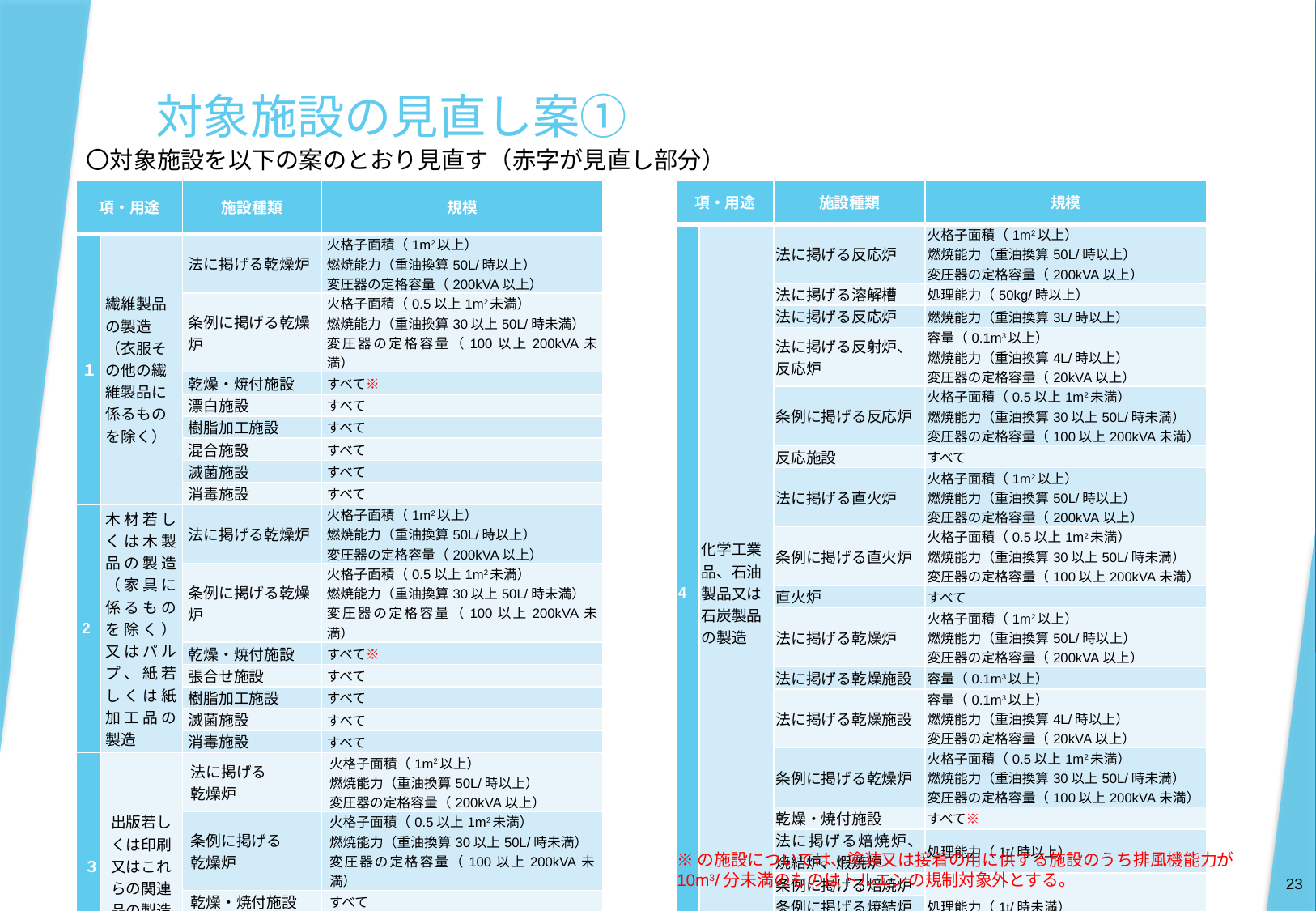

# 対象施設の見直し案①
〇対象施設を以下の案のとおり見直す（赤字が見直し部分）
| 項・用途 |  | 施設種類 | 規模 |
| --- | --- | --- | --- |
| １ | 繊維製品の製造 （衣服その他の繊維製品に係るものを除く） | 法に掲げる乾燥炉 | 火格子面積（1m2以上） 燃焼能力（重油換算50L/時以上） 変圧器の定格容量（200kVA以上） |
|  |  | 条例に掲げる乾燥炉 | 火格子面積（0.5以上1m2未満） 燃焼能力（重油換算30以上50L/時未満） 変圧器の定格容量（100以上200kVA未満） |
|  |  | 乾燥・焼付施設 | すべて※ |
|  |  | 漂白施設 | すべて |
|  |  | 樹脂加工施設 | すべて |
|  |  | 混合施設 | すべて |
|  |  | 滅菌施設 | すべて |
|  |  | 消毒施設 | すべて |
| 2 | 木材若しくは木製品の製造（家具に係るものを除く）又はパルプ、紙若しくは紙加工品の製造 | 法に掲げる乾燥炉 | 火格子面積（1m2以上） 燃焼能力（重油換算50L/時以上） 変圧器の定格容量（200kVA以上） |
|  |  | 条例に掲げる乾燥炉 | 火格子面積（0.5以上1m2未満） 燃焼能力（重油換算30以上50L/時未満） 変圧器の定格容量（100以上200kVA未満） |
|  |  | 乾燥・焼付施設 | すべて※ |
|  |  | 張合せ施設 | すべて |
|  |  | 樹脂加工施設 | すべて |
|  |  | 滅菌施設 | すべて |
|  |  | 消毒施設 | すべて |
| ３ | 出版若しくは印刷又はこれらの関連品の製造 | 法に掲げる 乾燥炉 | 火格子面積（1m2以上） 燃焼能力（重油換算50L/時以上） 変圧器の定格容量（200kVA以上） |
|  |  | 条例に掲げる 乾燥炉 | 火格子面積（0.5以上1m2未満） 燃焼能力（重油換算30以上50L/時未満） 変圧器の定格容量（100以上200kVA未満） |
|  |  | 乾燥・焼付施設 | すべて |
|  |  | グラビア印刷施設 | すべて |
|  |  | 金属板印刷施設 | すべて |
|  |  | エッチング施設 | すべて |
| 項・用途 |  | 施設種類 | 規模 |
| --- | --- | --- | --- |
| 4 | 化学工業品、石油製品又は石炭製品の製造 | 法に掲げる反応炉 | 火格子面積（1m2以上） 燃焼能力（重油換算50L/時以上） 変圧器の定格容量（200kVA以上） |
|  |  | 法に掲げる溶解槽 | 処理能力（50kg/時以上） |
|  |  | 法に掲げる反応炉 | 燃焼能力（重油換算3L/時以上） |
|  |  | 法に掲げる反射炉、反応炉 | 容量（0.1m3以上） 燃焼能力（重油換算4L/時以上） 変圧器の定格容量（20kVA以上） |
|  |  | 条例に掲げる反応炉 | 火格子面積（0.5以上1m2未満） 燃焼能力（重油換算30以上50L/時未満） 変圧器の定格容量（100以上200kVA未満） |
|  |  | 反応施設 | すべて |
|  |  | 法に掲げる直火炉 | 火格子面積（1m2以上） 燃焼能力（重油換算50L/時以上） 変圧器の定格容量（200kVA以上） |
|  |  | 条例に掲げる直火炉 | 火格子面積（0.5以上1m2未満） 燃焼能力（重油換算30以上50L/時未満） 変圧器の定格容量（100以上200kVA未満） |
|  |  | 直火炉 | すべて |
|  |  | 法に掲げる乾燥炉 | 火格子面積（1m2以上） 燃焼能力（重油換算50L/時以上） 変圧器の定格容量（200kVA以上） |
|  |  | 法に掲げる乾燥施設 | 容量（0.1m3以上） |
|  |  | 法に掲げる乾燥施設 | 容量（0.1m3以上） 燃焼能力（重油換算4L/時以上） 変圧器の定格容量（20kVA以上） |
|  |  | 条例に掲げる乾燥炉 | 火格子面積（0.5以上1m2未満） 燃焼能力（重油換算30以上50L/時未満） 変圧器の定格容量（100以上200kVA未満） |
|  |  | 乾燥・焼付施設 | すべて※ |
|  |  | 法に掲げる焙焼炉、焼結炉、煆焼炉 | 処理能力（1t/時以上） |
|  |  | 条例に掲げる焙焼炉 | 処理能力（1t/時未満） |
|  |  | 条例に掲げる焼結炉 |  |
|  |  | 条例に掲げる煆焼炉 |  |
|  |  | 法に掲げる電気炉 | 変圧器の定格容量（1000kVA以上） |

23
※の施設については、塗装又は接着の用に供する施設のうち排風機能力が10m3/分未満のものはトルエンの規制対象外とする。
23